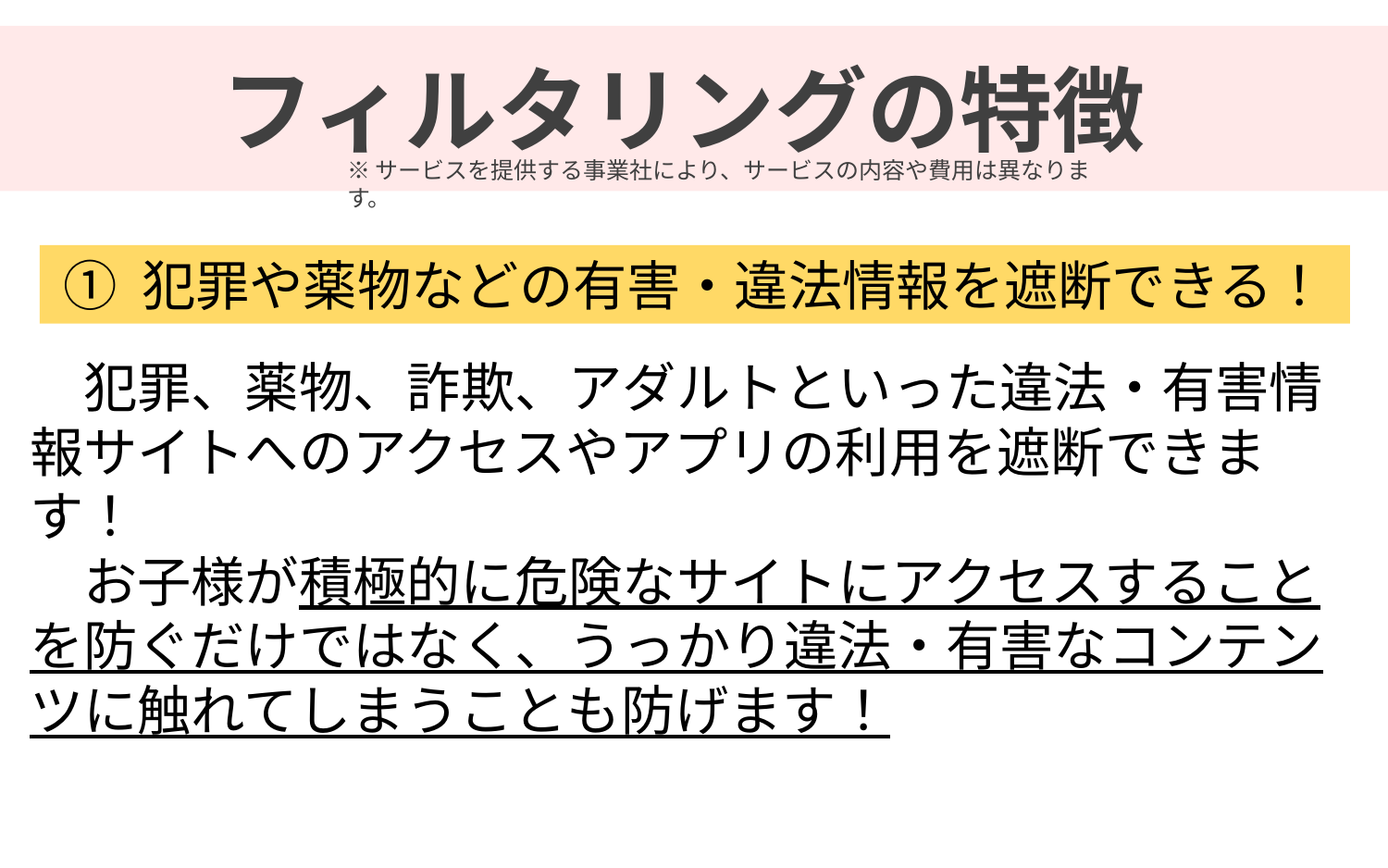

フィルタリングの特徴
※サービスを提供する事業社により、サービスの内容や費用は異なります。
① 犯罪や薬物などの有害・違法情報を遮断できる！
　犯罪、薬物、詐欺、アダルトといった違法・有害情報サイトへのアクセスやアプリの利用を遮断できます！
　お子様が積極的に危険なサイトにアクセスすることを防ぐだけではなく、うっかり違法・有害なコンテンツに触れてしまうことも防げます！